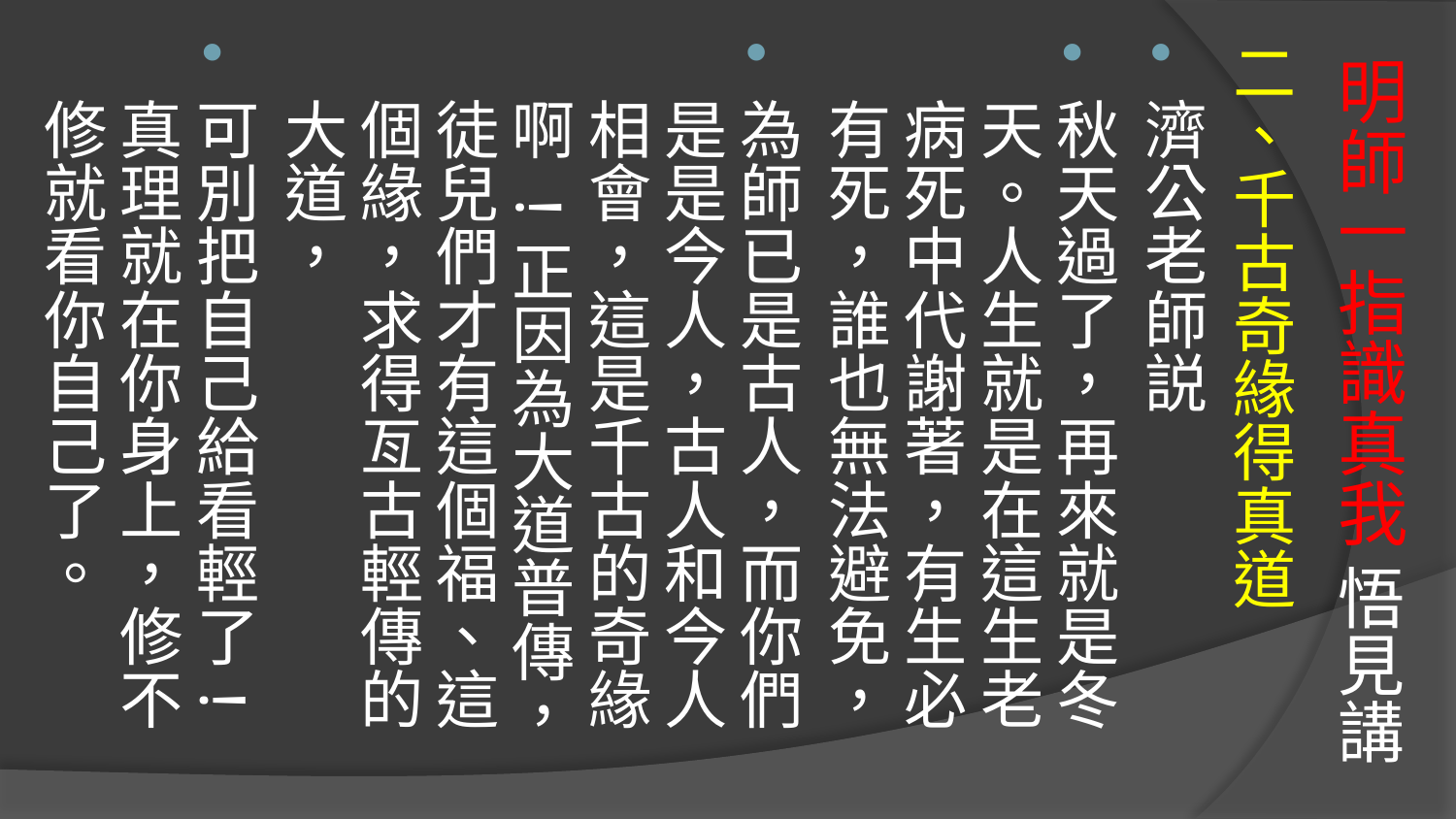

二、千古奇緣得真道
濟公老師説
秋天過了，再來就是冬天。人生就是在這生老病死中代謝著，有生必有死，誰也無法避免，
為師已是古人，而你們是是今人，古人和今人相會，這是千古的奇緣啊 !正因為大道普傳，徒兒們才有這個福、這個緣，求得亙古輕傳的大道，
可別把自己給看輕了!真理就在你身上，修不修就看你自己了。
# 明師一指識真我 悟見講